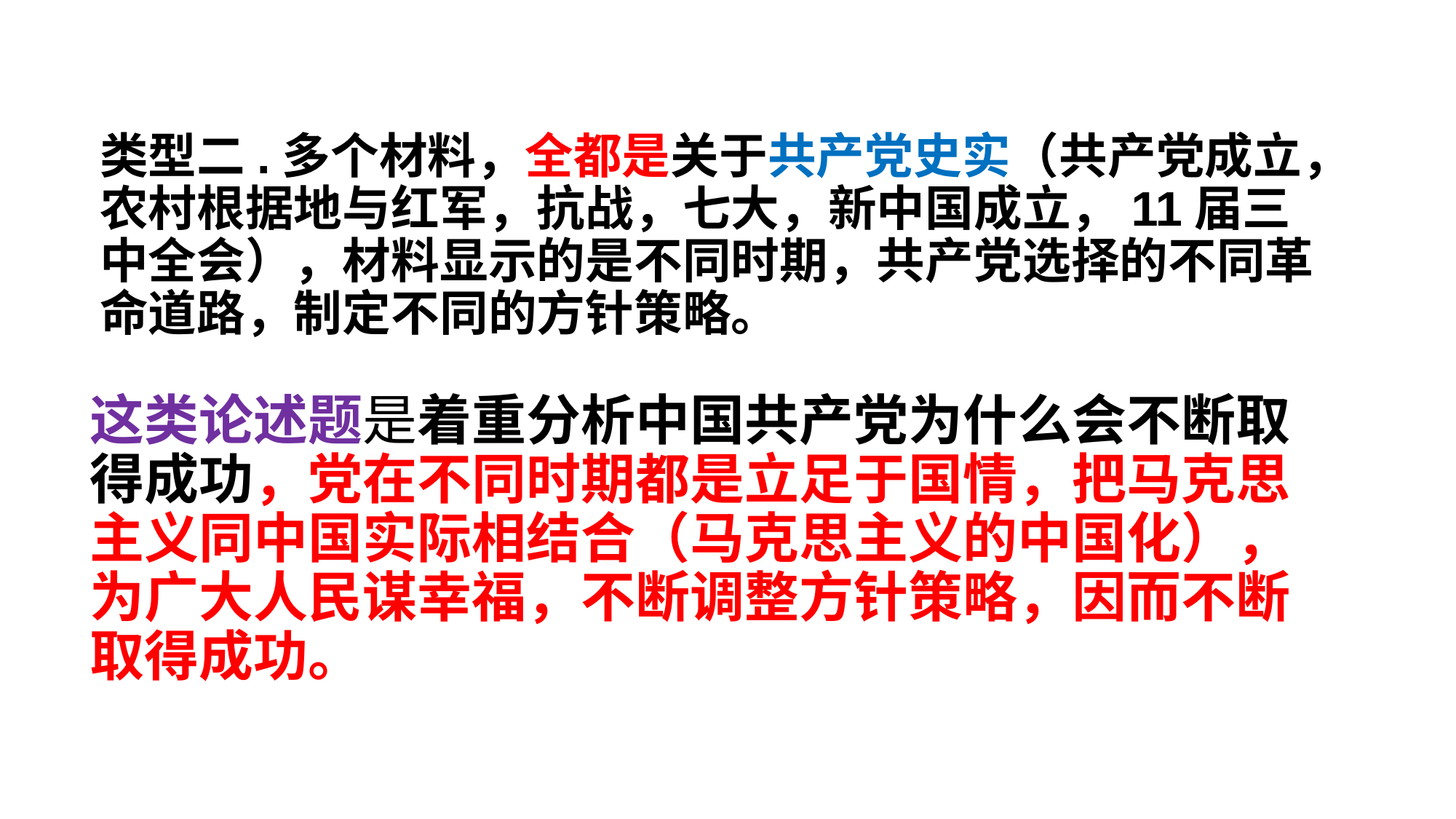

# 类型二.多个材料，全都是关于共产党史实（共产党成立，农村根据地与红军，抗战，七大，新中国成立，11届三中全会），材料显示的是不同时期，共产党选择的不同革命道路，制定不同的方针策略。
这类论述题是着重分析中国共产党为什么会不断取得成功，党在不同时期都是立足于国情，把马克思主义同中国实际相结合（马克思主义的中国化），为广大人民谋幸福，不断调整方针策略，因而不断取得成功。